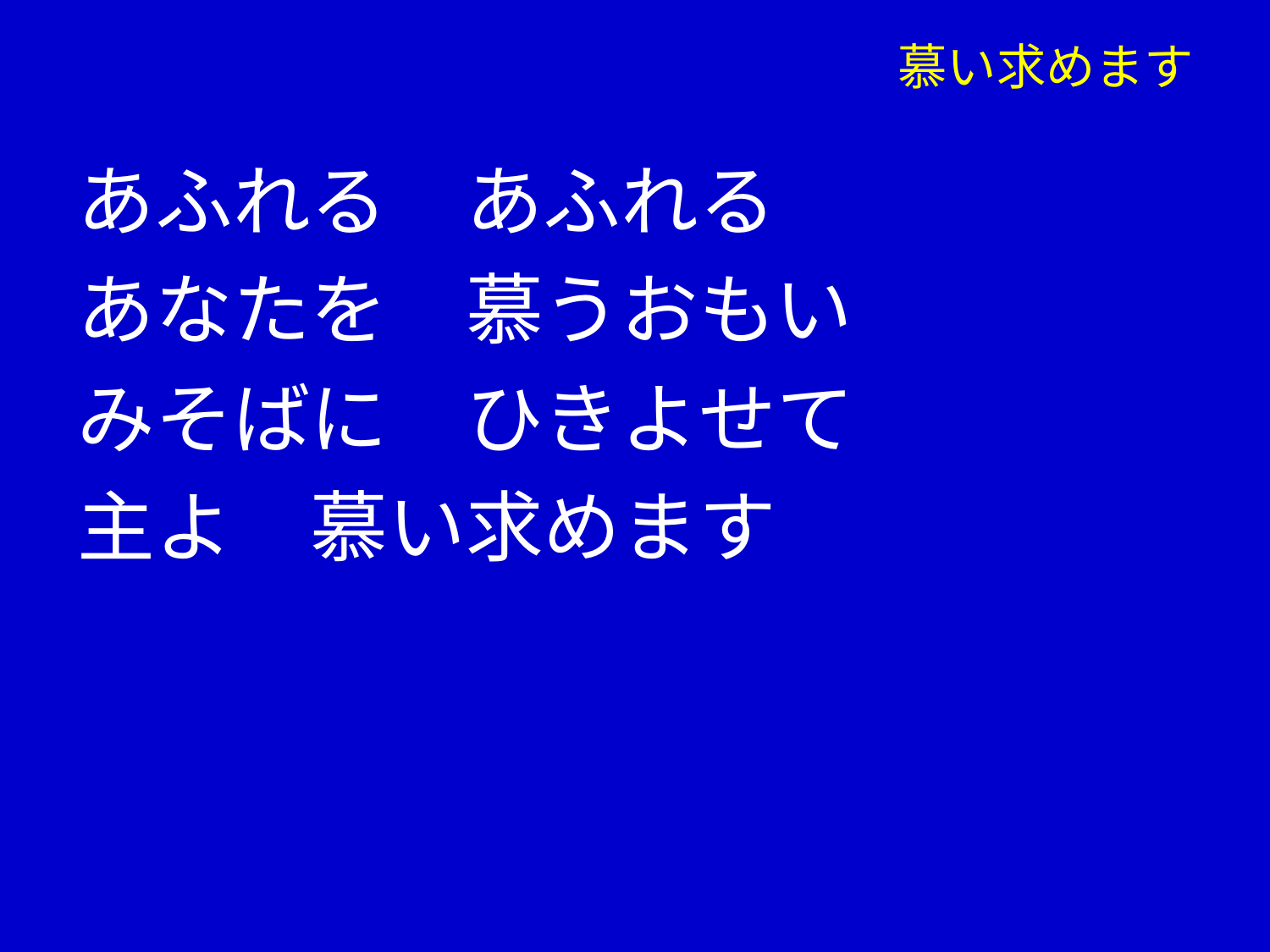

# 慕い求めます
あふれる　あふれる
あなたを　慕うおもい
みそばに　ひきよせて
主よ　慕い求めます